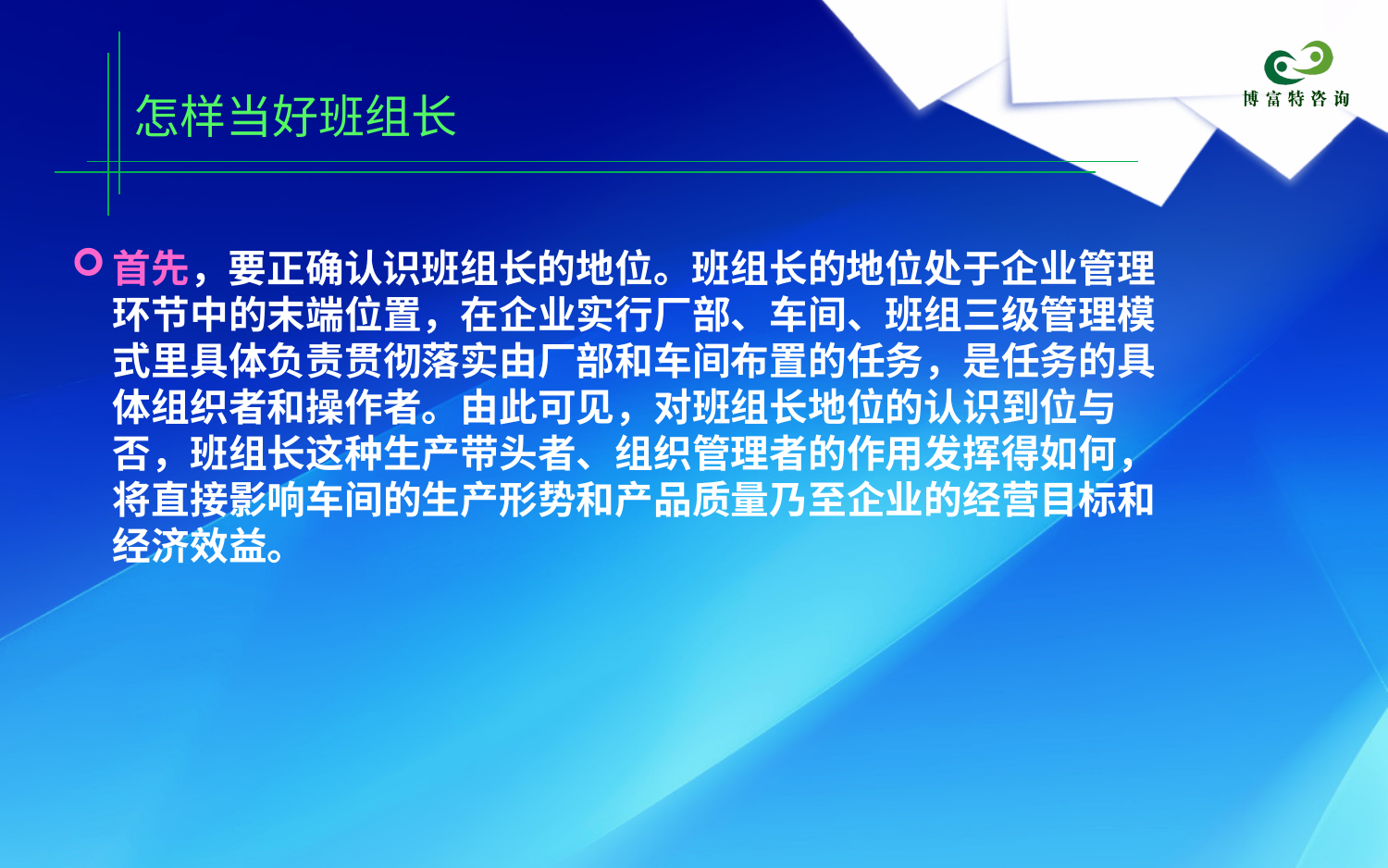

怎样当好班组长
首先，要正确认识班组长的地位。班组长的地位处于企业管理环节中的末端位置，在企业实行厂部、车间、班组三级管理模式里具体负责贯彻落实由厂部和车间布置的任务，是任务的具体组织者和操作者。由此可见，对班组长地位的认识到位与否，班组长这种生产带头者、组织管理者的作用发挥得如何，将直接影响车间的生产形势和产品质量乃至企业的经营目标和经济效益。